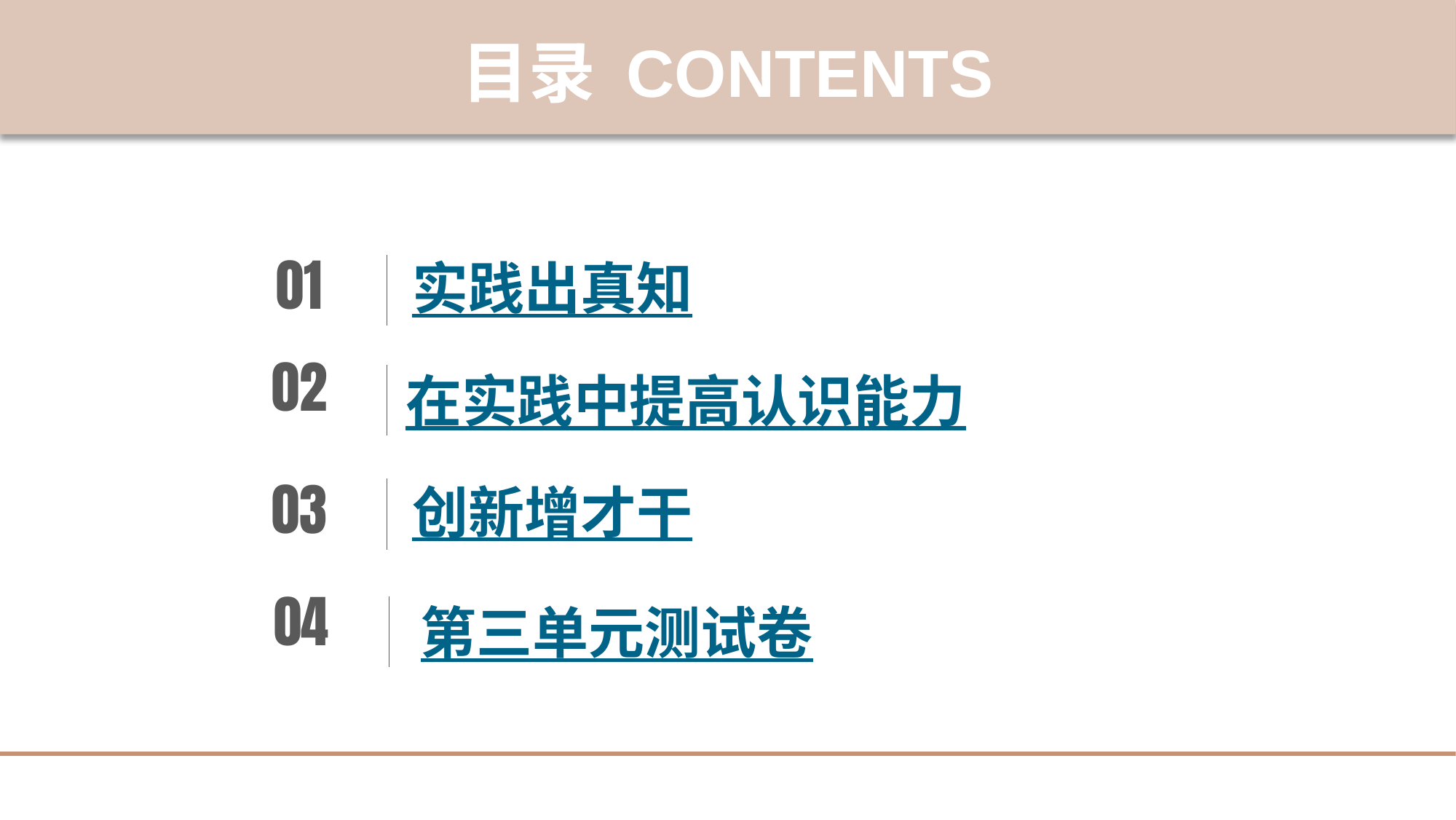

目录 CONTENTS
实践出真知
01
02
在实践中提高认识能力
创新增才干
03
04
第三单元测试卷